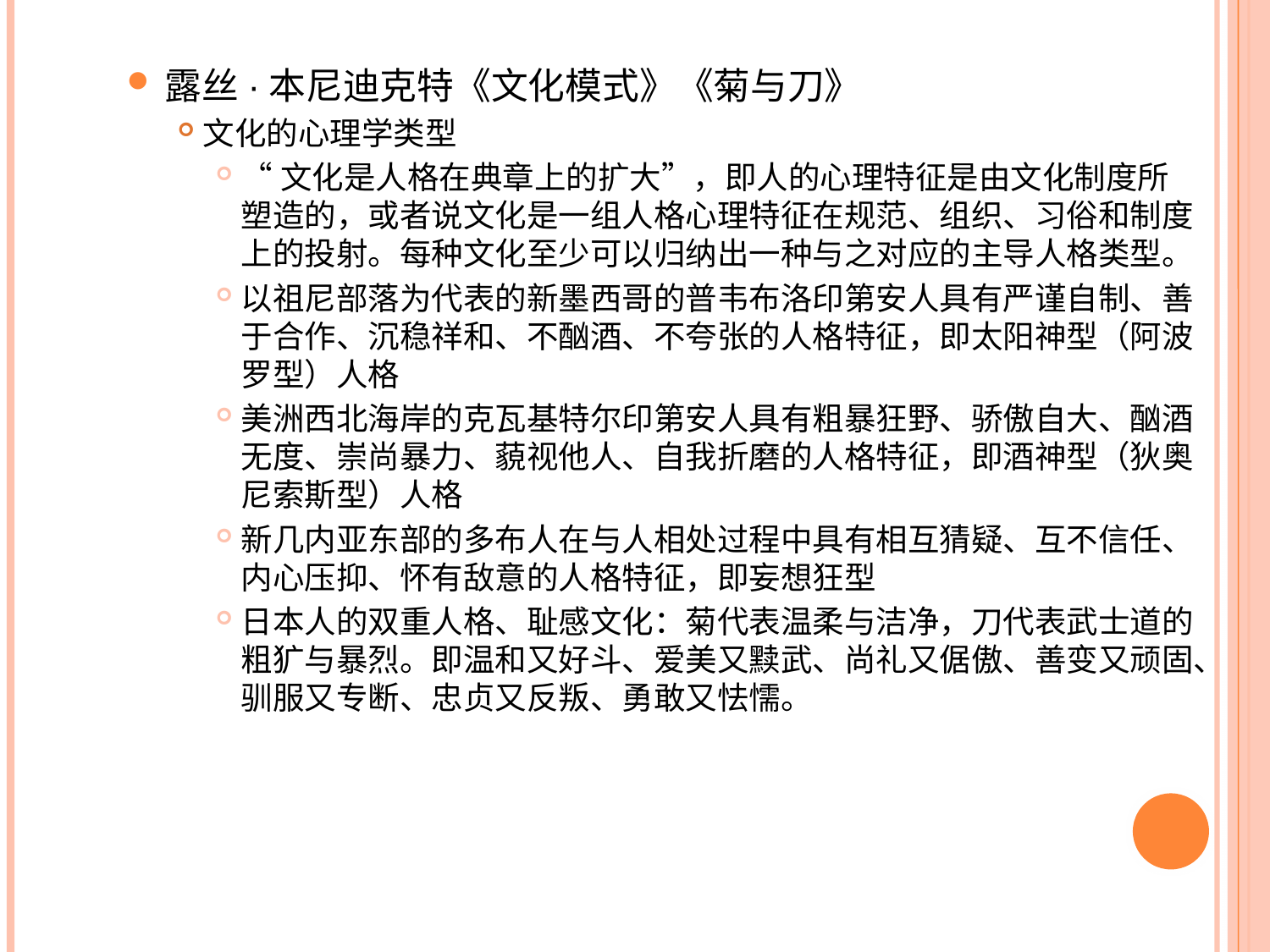

露丝·本尼迪克特《文化模式》《菊与刀》
文化的心理学类型
“文化是人格在典章上的扩大”，即人的心理特征是由文化制度所塑造的，或者说文化是一组人格心理特征在规范、组织、习俗和制度上的投射。每种文化至少可以归纳出一种与之对应的主导人格类型。
以祖尼部落为代表的新墨西哥的普韦布洛印第安人具有严谨自制、善于合作、沉稳祥和、不酗酒、不夸张的人格特征，即太阳神型（阿波罗型）人格
美洲西北海岸的克瓦基特尔印第安人具有粗暴狂野、骄傲自大、酗酒无度、崇尚暴力、藐视他人、自我折磨的人格特征，即酒神型（狄奥尼索斯型）人格
新几内亚东部的多布人在与人相处过程中具有相互猜疑、互不信任、内心压抑、怀有敌意的人格特征，即妄想狂型
日本人的双重人格、耻感文化：菊代表温柔与洁净，刀代表武士道的粗犷与暴烈。即温和又好斗、爱美又黩武、尚礼又倨傲、善变又顽固、驯服又专断、忠贞又反叛、勇敢又怯懦。